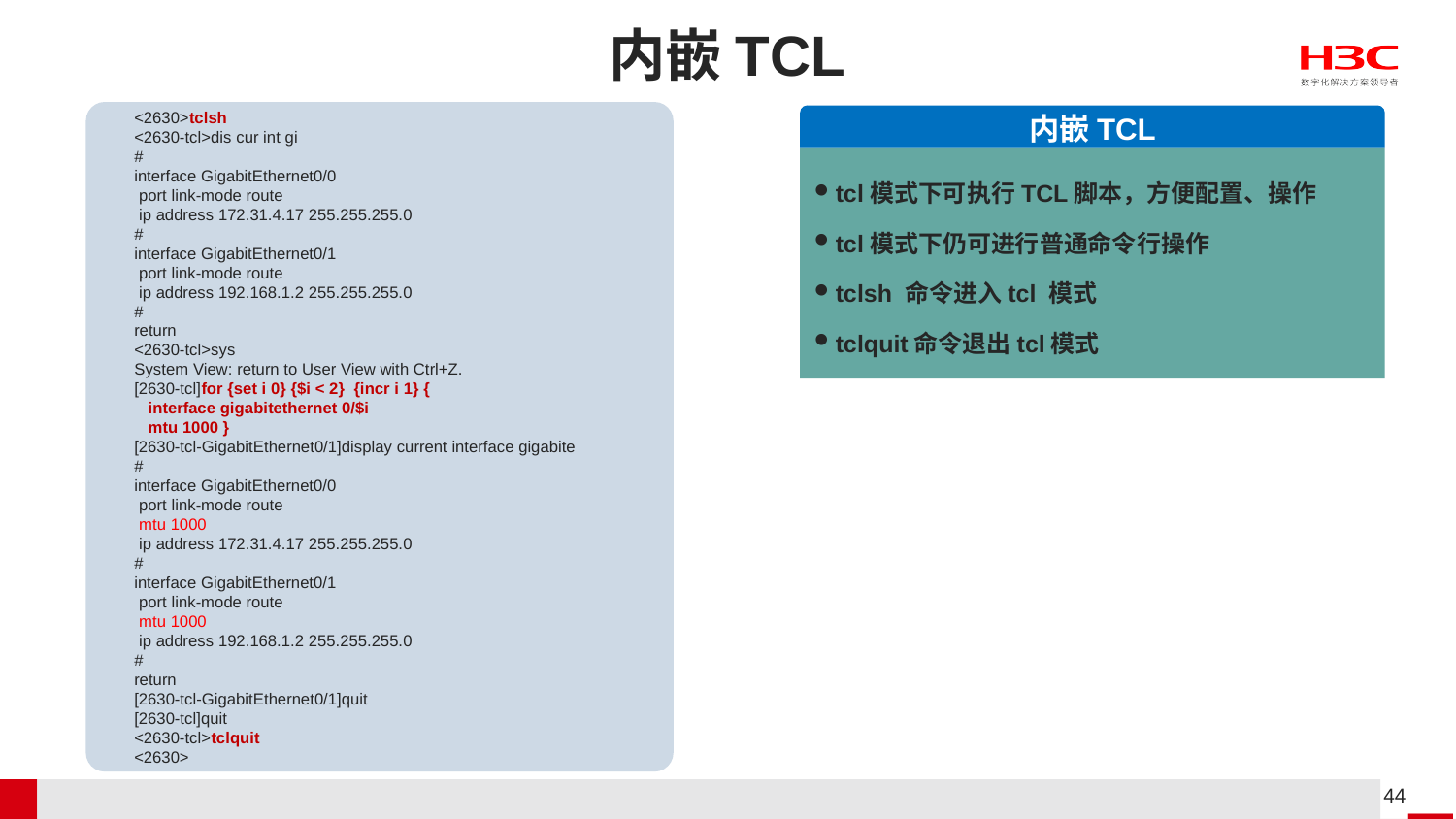

# 内嵌TCL
<2630>tclsh
<2630-tcl>dis cur int gi
#
interface GigabitEthernet0/0
 port link-mode route
 ip address 172.31.4.17 255.255.255.0
#
interface GigabitEthernet0/1
 port link-mode route
 ip address 192.168.1.2 255.255.255.0
#
return
<2630-tcl>sys
System View: return to User View with Ctrl+Z.
[2630-tcl]for {set i 0} {$i < 2}  {incr i 1} {
   interface gigabitethernet 0/$i
   mtu 1000 }
[2630-tcl-GigabitEthernet0/1]display current interface gigabite
#
interface GigabitEthernet0/0
 port link-mode route
 mtu 1000
 ip address 172.31.4.17 255.255.255.0
#
interface GigabitEthernet0/1
 port link-mode route
 mtu 1000
 ip address 192.168.1.2 255.255.255.0
#
return
[2630-tcl-GigabitEthernet0/1]quit
[2630-tcl]quit
<2630-tcl>tclquit
<2630>
内嵌TCL
tcl模式下可执行TCL脚本，方便配置、操作
tcl模式下仍可进行普通命令行操作
tclsh 命令进入tcl 模式
tclquit命令退出tcl模式